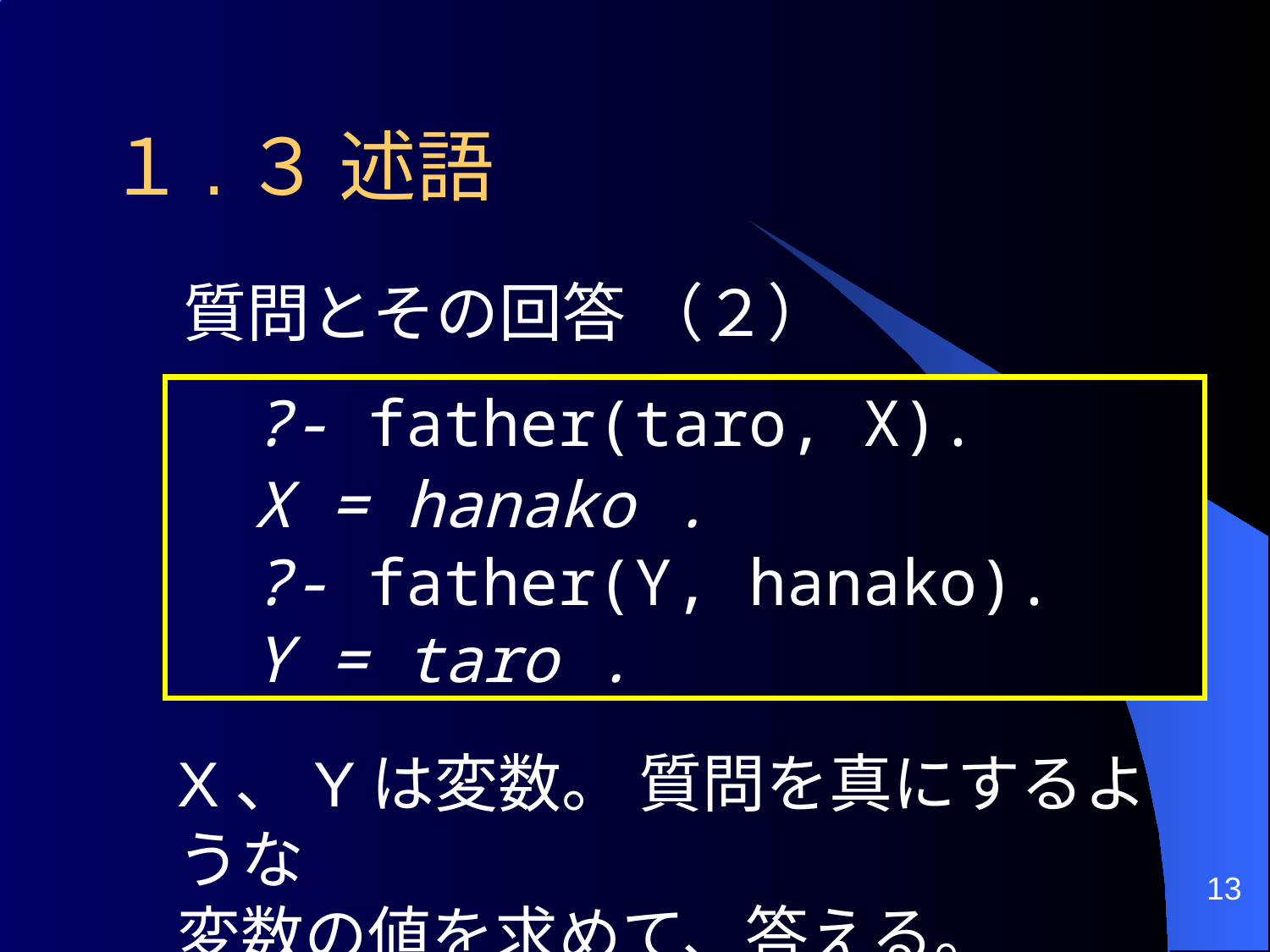

１.３ 述語
質問とその回答 （２）
  ?- father(taro, X).
  X = hanako .
  ?- father(Y, hanako).
  Y = taro .
X、Yは変数。 質問を真にするような
変数の値を求めて、答える。
13